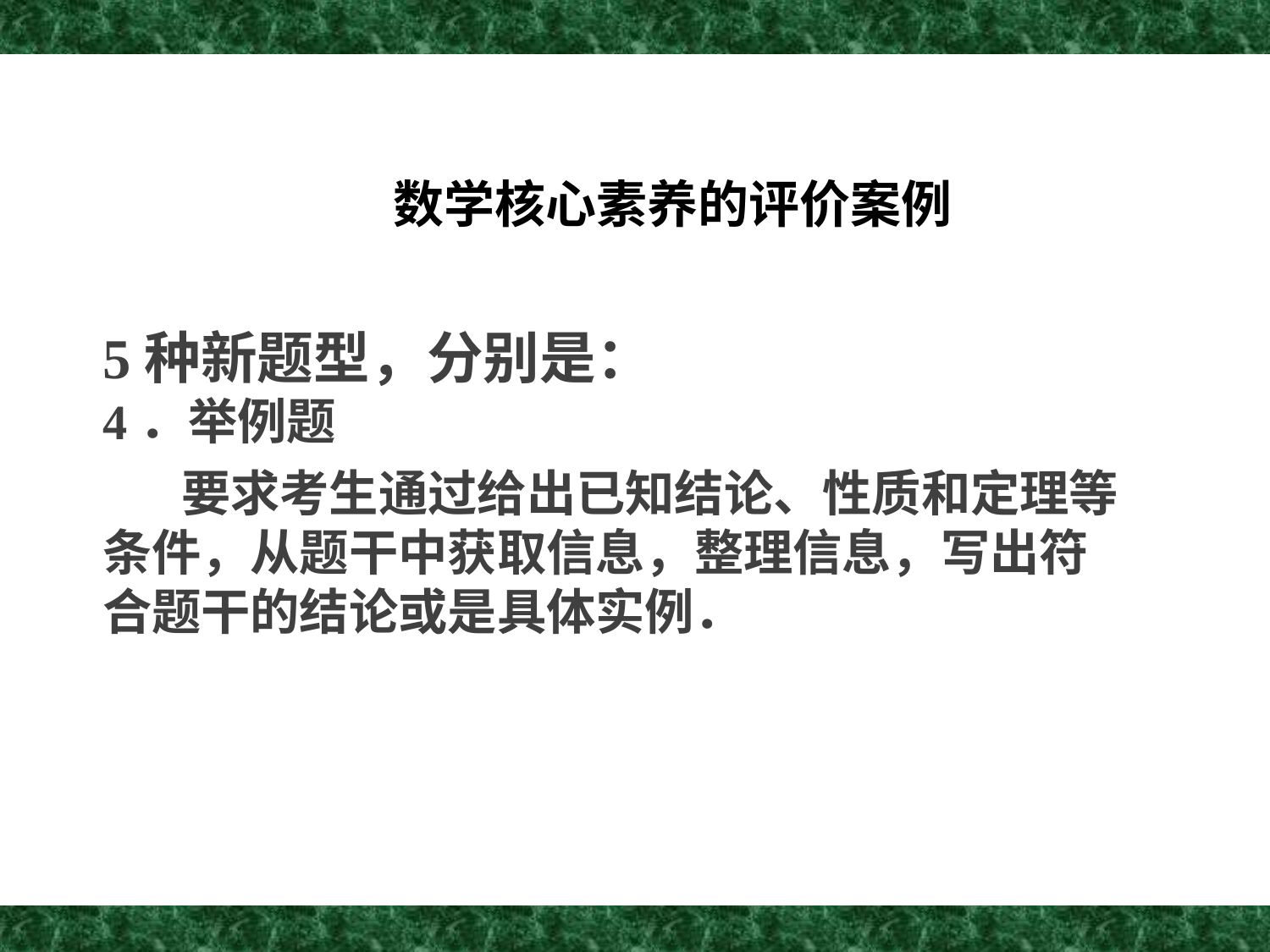

数学核心素养的评价案例
5种新题型，分别是：
4．举例题
      要求考生通过给出已知结论、性质和定理等条件，从题干中获取信息，整理信息，写出符合题干的结论或是具体实例．